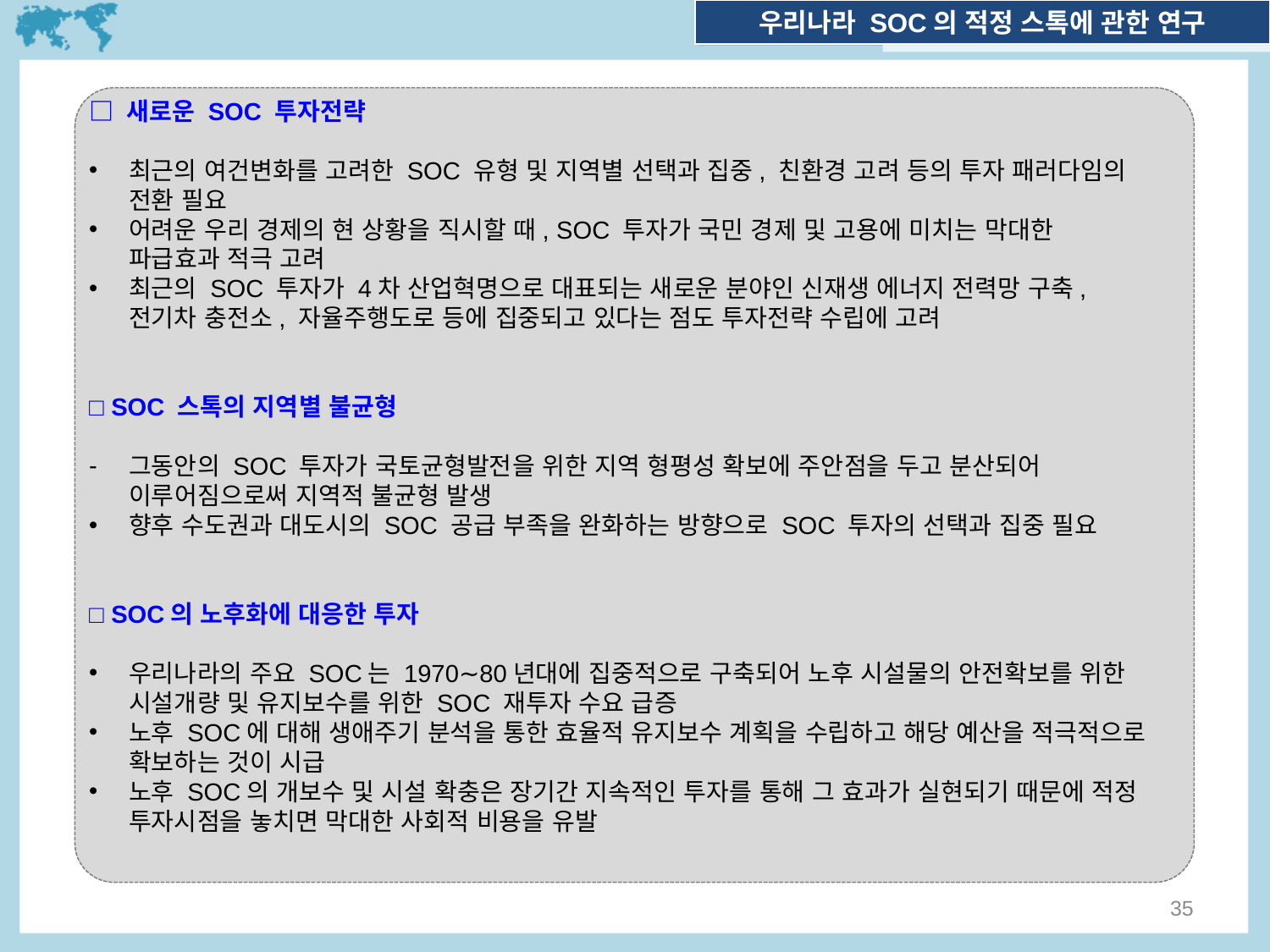

□ 새로운 SOC 투자전략

최근의 여건변화를 고려한 SOC 유형 및 지역별 선택과 집중, 친환경 고려 등의 투자 패러다임의 전환 필요
어려운 우리 경제의 현 상황을 직시할 때, SOC 투자가 국민 경제 및 고용에 미치는 막대한 파급효과 적극 고려
최근의 SOC 투자가 4차 산업혁명으로 대표되는 새로운 분야인 신재생 에너지 전력망 구축, 전기차 충전소, 자율주행도로 등에 집중되고 있다는 점도 투자전략 수립에 고려

□ SOC 스톡의 지역별 불균형

그동안의 SOC 투자가 국토균형발전을 위한 지역 형평성 확보에 주안점을 두고 분산되어 이루어짐으로써 지역적 불균형 발생
향후 수도권과 대도시의 SOC 공급 부족을 완화하는 방향으로 SOC 투자의 선택과 집중 필요

□ SOC의 노후화에 대응한 투자

우리나라의 주요 SOC는 1970∼80년대에 집중적으로 구축되어 노후 시설물의 안전확보를 위한 시설개량 및 유지보수를 위한 SOC 재투자 수요 급증
노후 SOC에 대해 생애주기 분석을 통한 효율적 유지보수 계획을 수립하고 해당 예산을 적극적으로 확보하는 것이 시급
노후 SOC의 개보수 및 시설 확충은 장기간 지속적인 투자를 통해 그 효과가 실현되기 때문에 적정 투자시점을 놓치면 막대한 사회적 비용을 유발

35